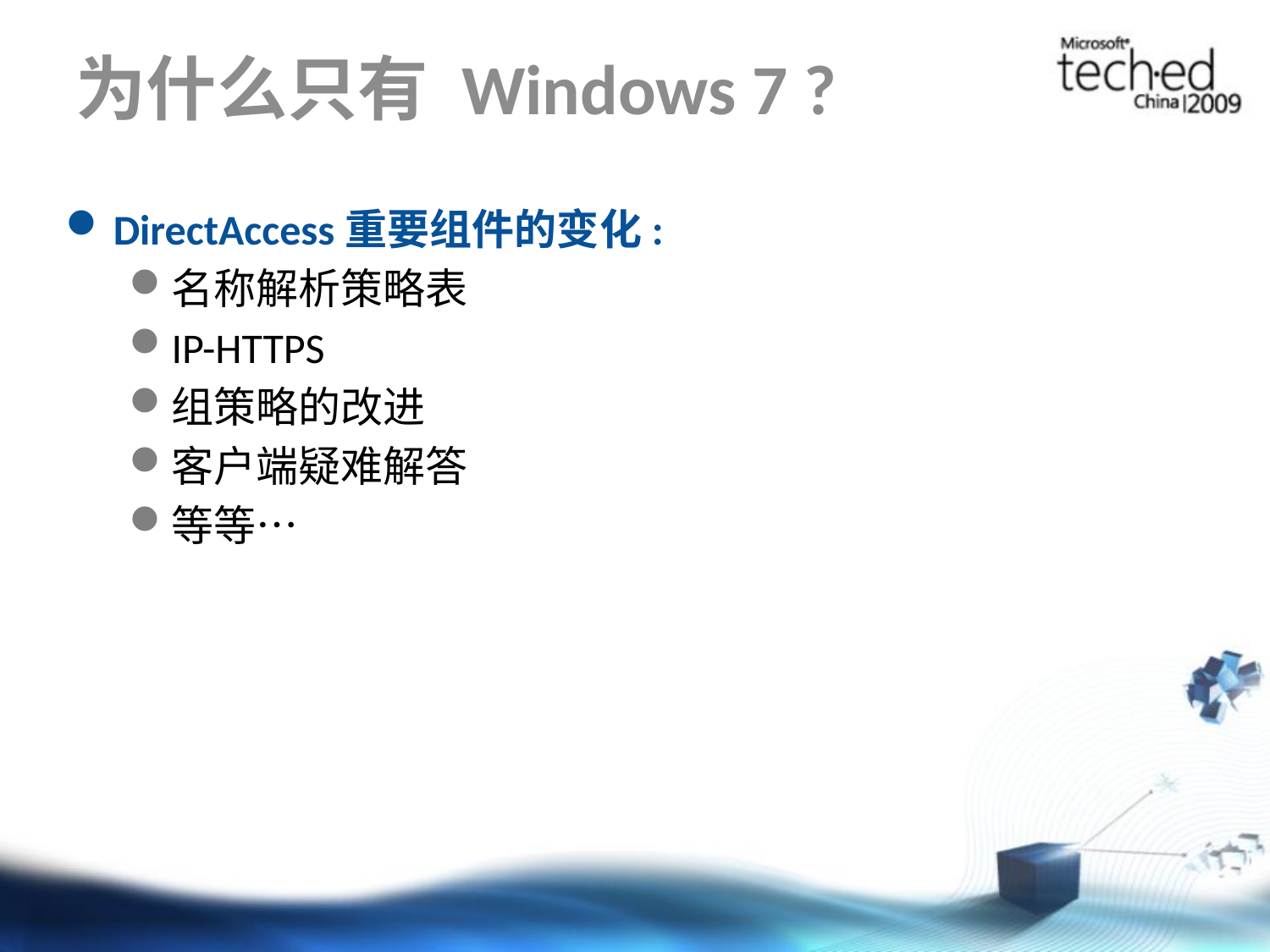

# 为什么只有 Windows 7 ?
DirectAccess重要组件的变化:
名称解析策略表
IP-HTTPS
组策略的改进
客户端疑难解答
等等…